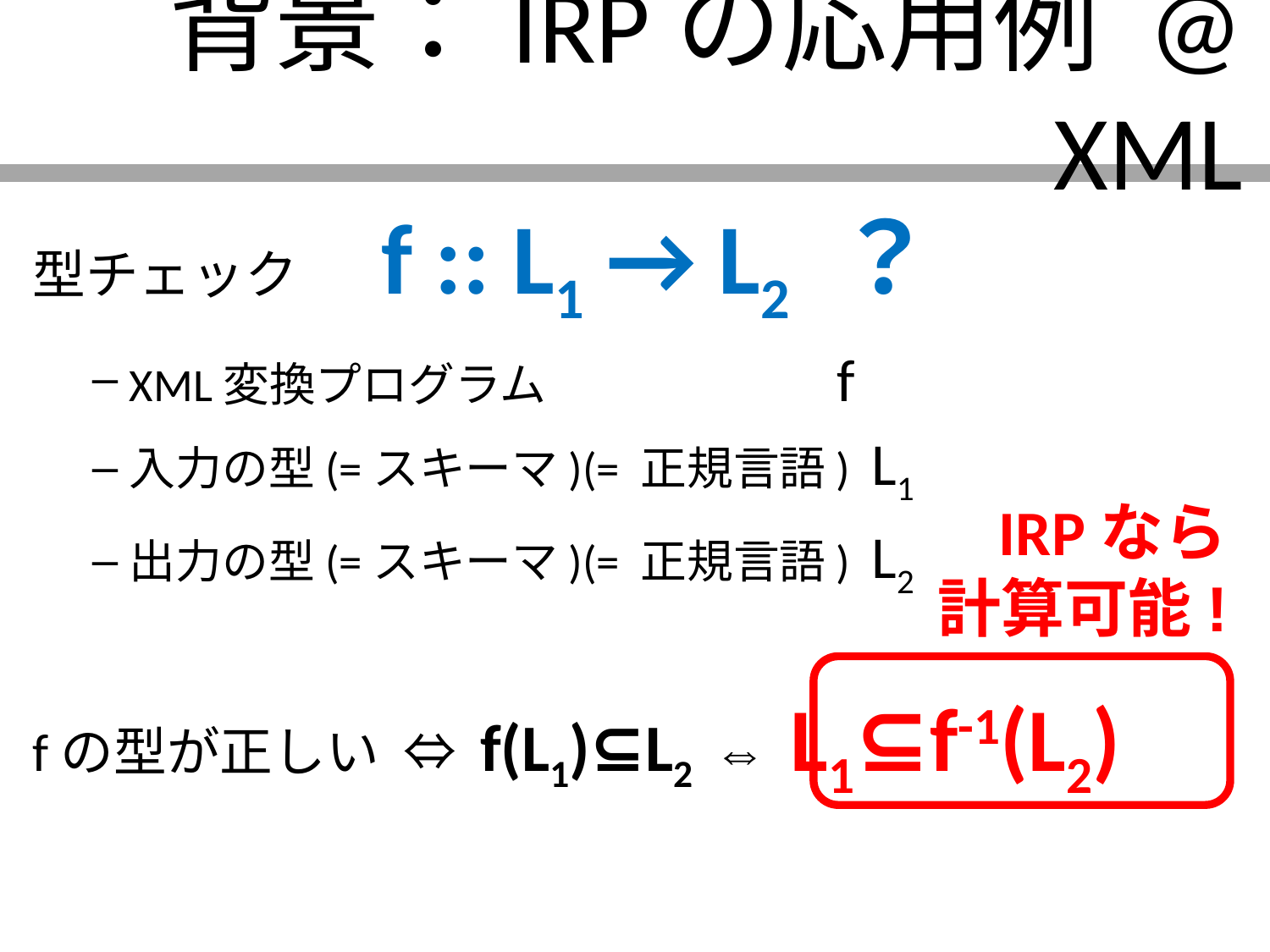

# 背景：IRPの応用例 @ XML
型チェック      f :: L1 → L2 ？
XML変換プログラム                           f
入力の型(=スキーマ)(= 正規言語)  L1
出力の型(=スキーマ)(= 正規言語)  L2

fの型が正しい  ⇔ f(L1)⊆L2  ⇔  L1⊆f-1(L2)
IRPなら
計算可能!